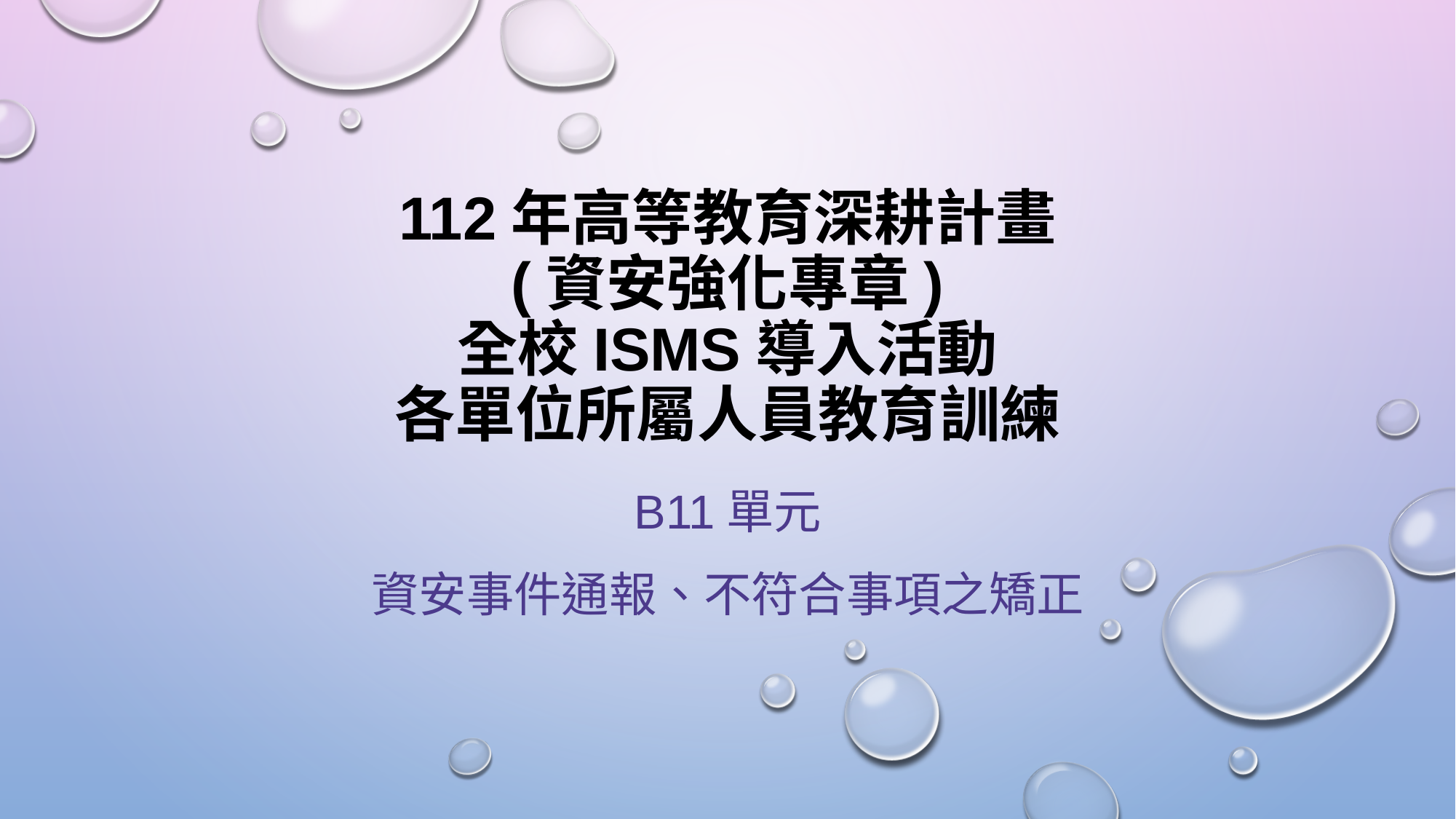

# 112年高等教育深耕計畫 (資安強化專章) 全校ISMS導入活動 各單位所屬人員教育訓練
B11單元
資安事件通報、不符合事項之矯正